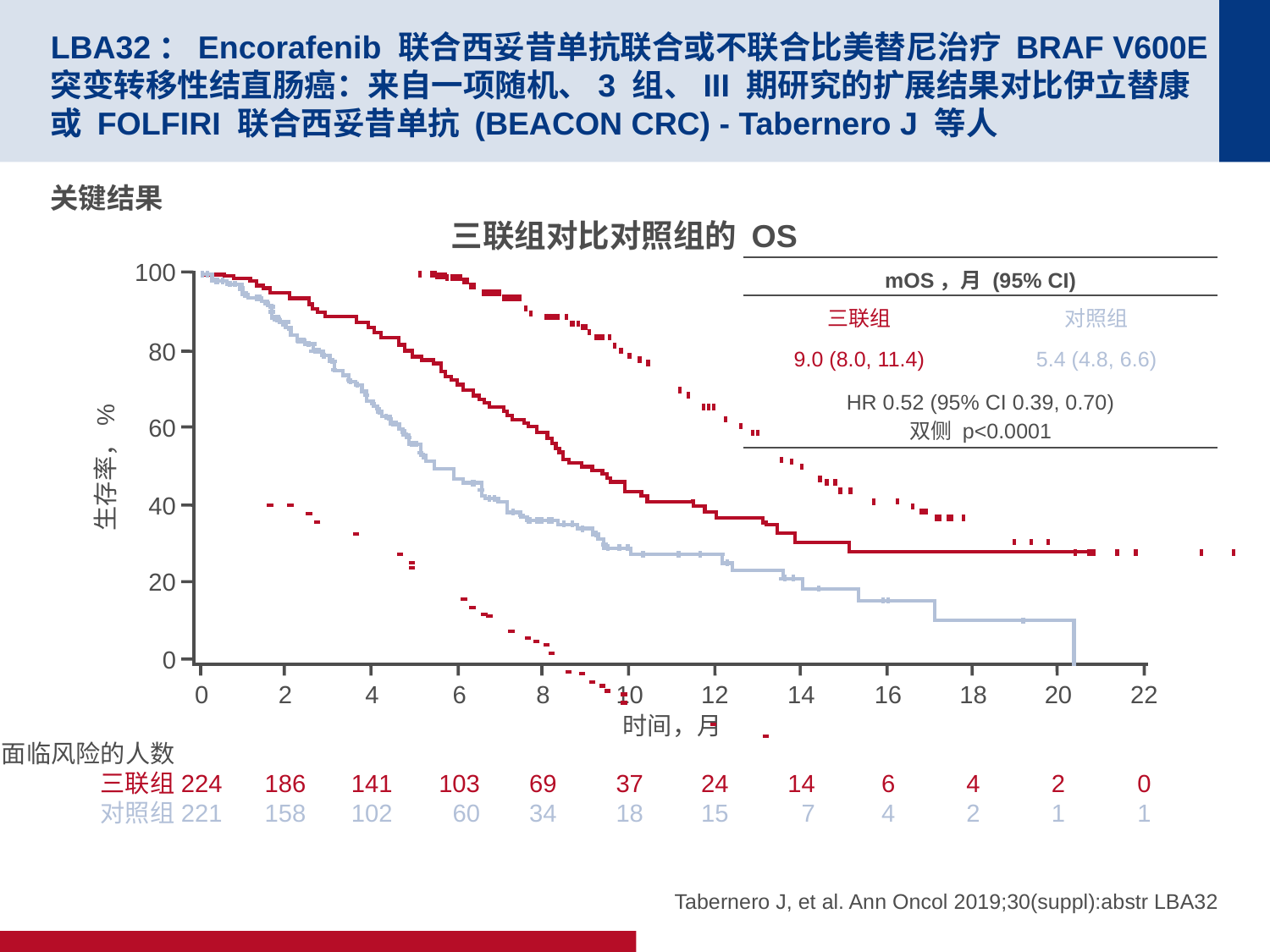

# LBA32：Encorafenib 联合西妥昔单抗联合或不联合比美替尼治疗 BRAF V600E 突变转移性结直肠癌：来自一项随机、3 组、III 期研究的扩展结果对比伊立替康或 FOLFIRI 联合西妥昔单抗 (BEACON CRC) - Tabernero J 等人
关键结果

三联组对比对照组的 OS
100

80

60

生存率，%
40

20

0

0

224
221
2

186
158
4

141
102
6

103
60
8

69
34
10

37
18
12

24
15
14

14
7
16

6
4
18

4
2
20

2
1
22

0
1
时间，月
面临风险的人数
三联组
对照组
| mOS，月 (95% CI) |  |
| --- | --- |
| 三联组 | 对照组 |
| 9.0 (8.0, 11.4) | 5.4 (4.8, 6.6) |
| HR 0.52 (95% CI 0.39, 0.70) 双侧 p<0.0001 |  |

Tabernero J, et al. Ann Oncol 2019;30(suppl):abstr LBA32